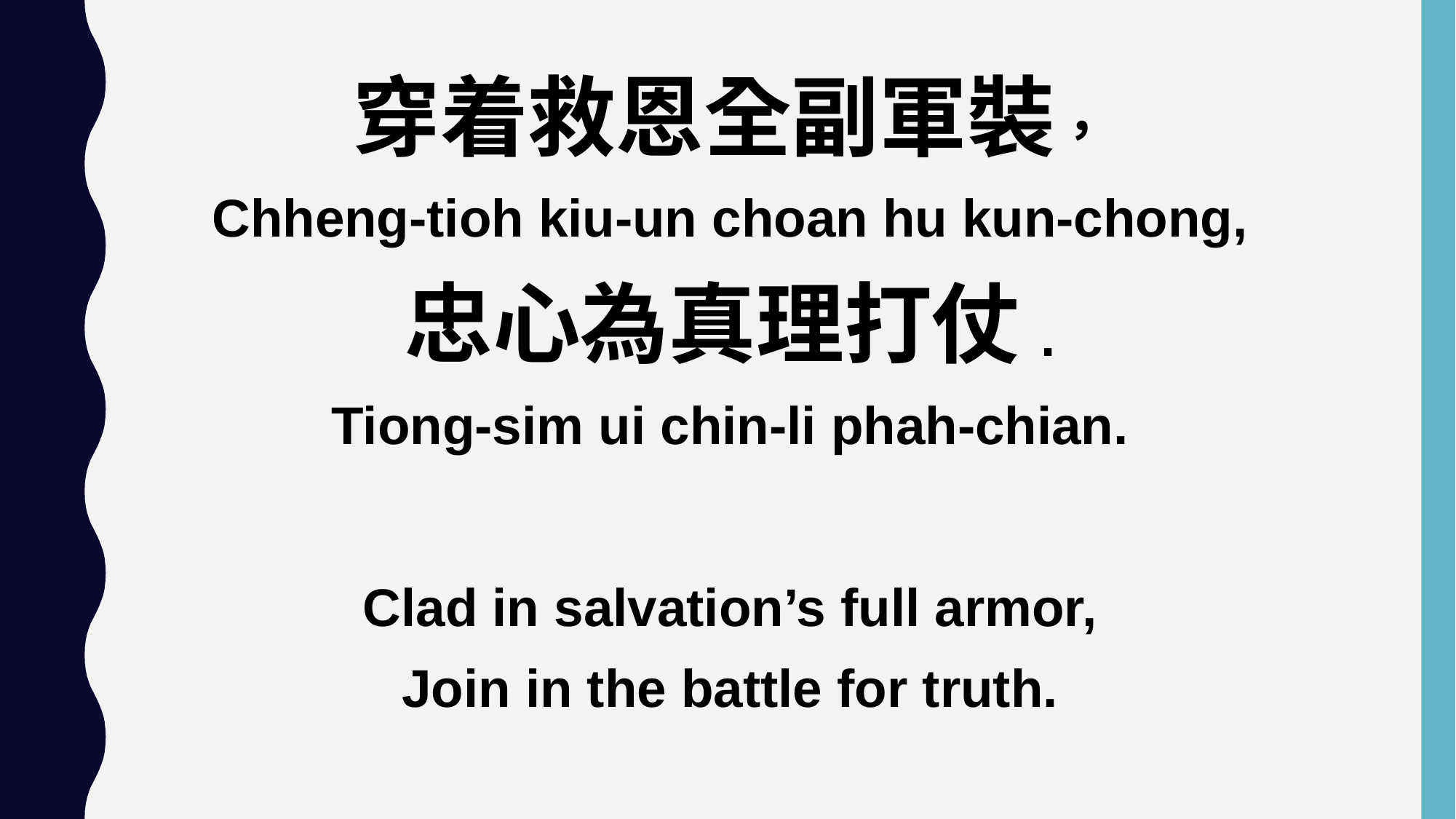

穿着救恩全副軍裝，
Chheng-tioh kiu-un choan hu kun-chong,
忠心為真理打仗.
Tiong-sim ui chin-li phah-chian.

Clad in salvation’s full armor,
Join in the battle for truth.